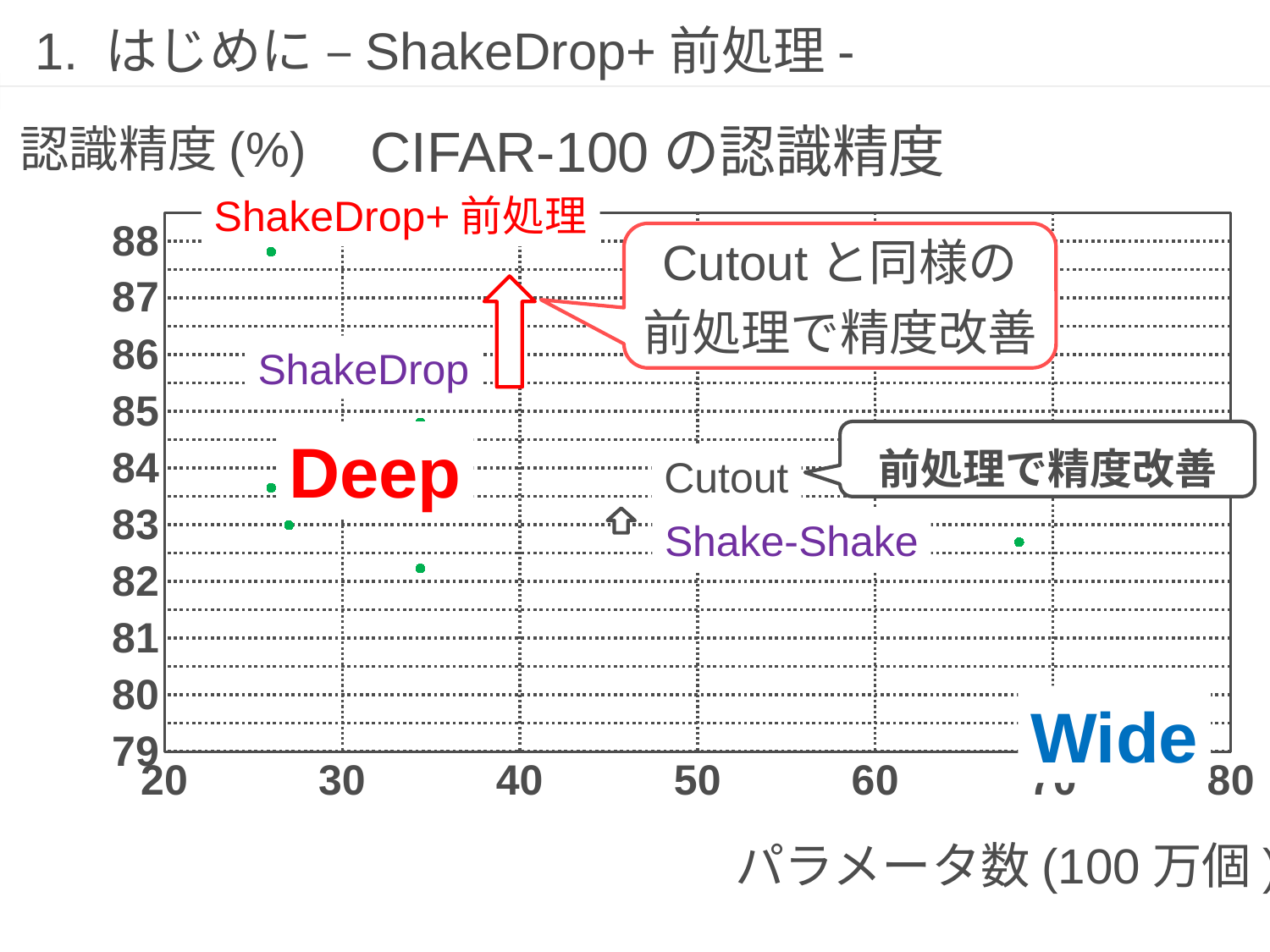

# 1. はじめに –ShakeDrop+前処理-
CIFAR-100の認識精度
認識精度(%)

### Chart

| Category | Y の値 |
|---|---|
ShakeDrop+前処理
Cutoutと同様の
前処理で精度改善

ShakeDrop
Deep
前処理で精度改善
Cutout

Shake-Shake
Wide
パラメータ数(100万個)